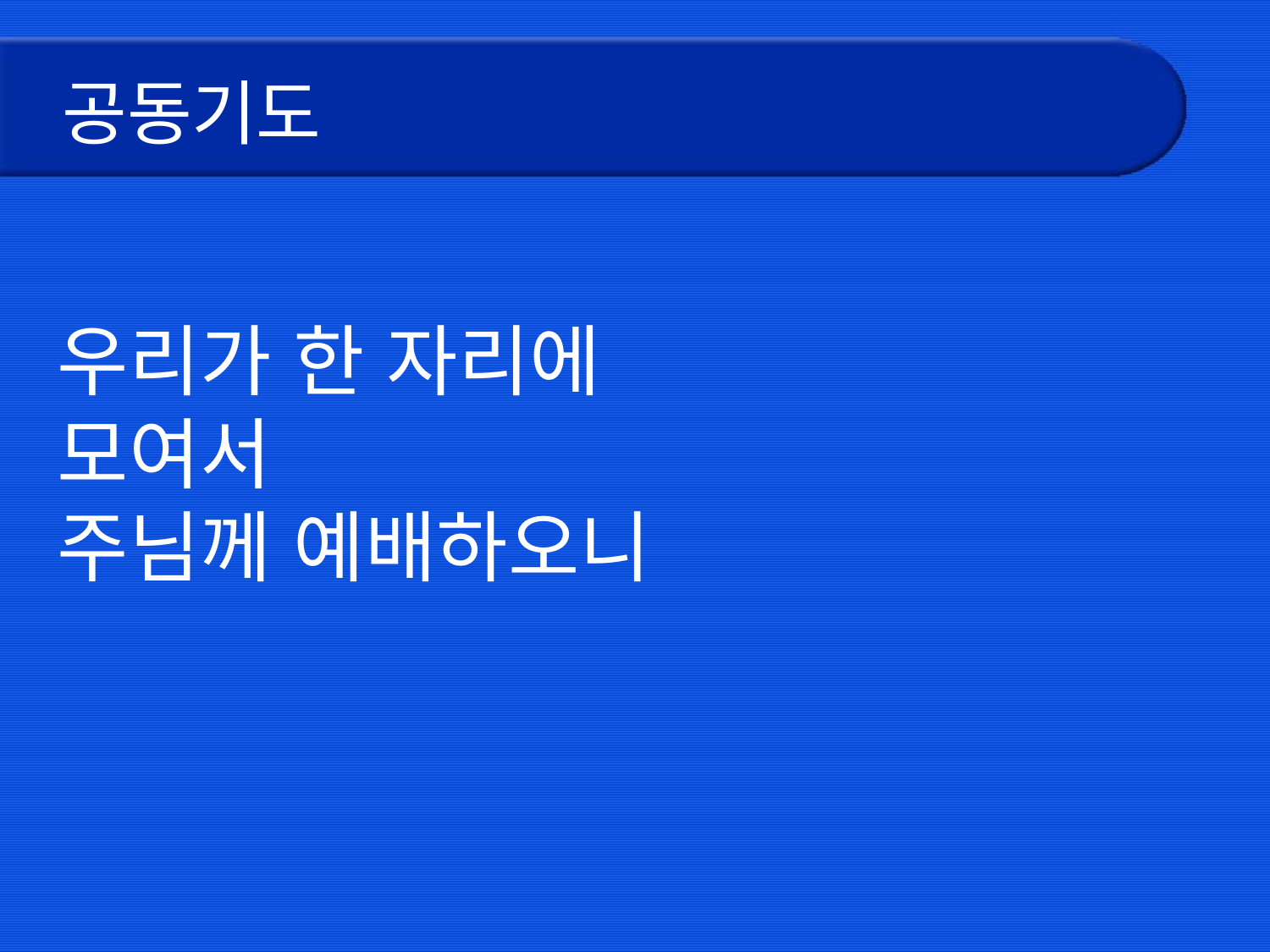

# 공동기도

우리가 한 자리에
모여서
주님께 예배하오니